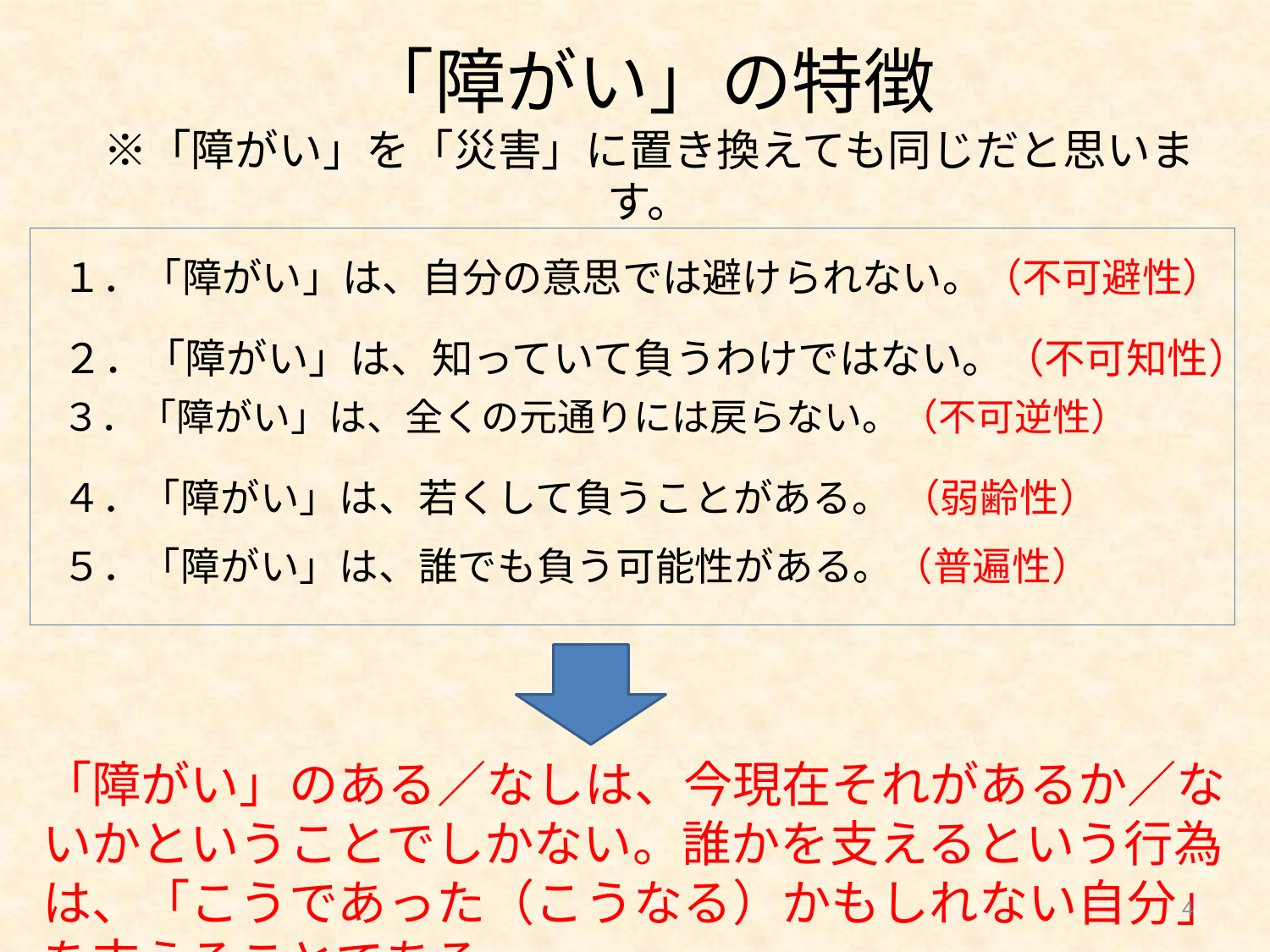

# 「障がい」の特徴 ※「障がい」を「災害」に置き換えても同じだと思います。

１．「障がい」は、自分の意思では避けられない。（不可避性）

２．「障がい」は、知っていて負うわけではない。（不可知性）

３．「障がい」は、全くの元通りには戻らない。（不可逆性）

４．「障がい」は、若くして負うことがある。 （弱齢性）

５．「障がい」は、誰でも負う可能性がある。（普遍性）

「障がい」のある／なしは、今現在それがあるか／ないかということでしかない。誰かを支えるという行為は、「こうであった（こうなる）かもしれない自分」を支えることである。

4